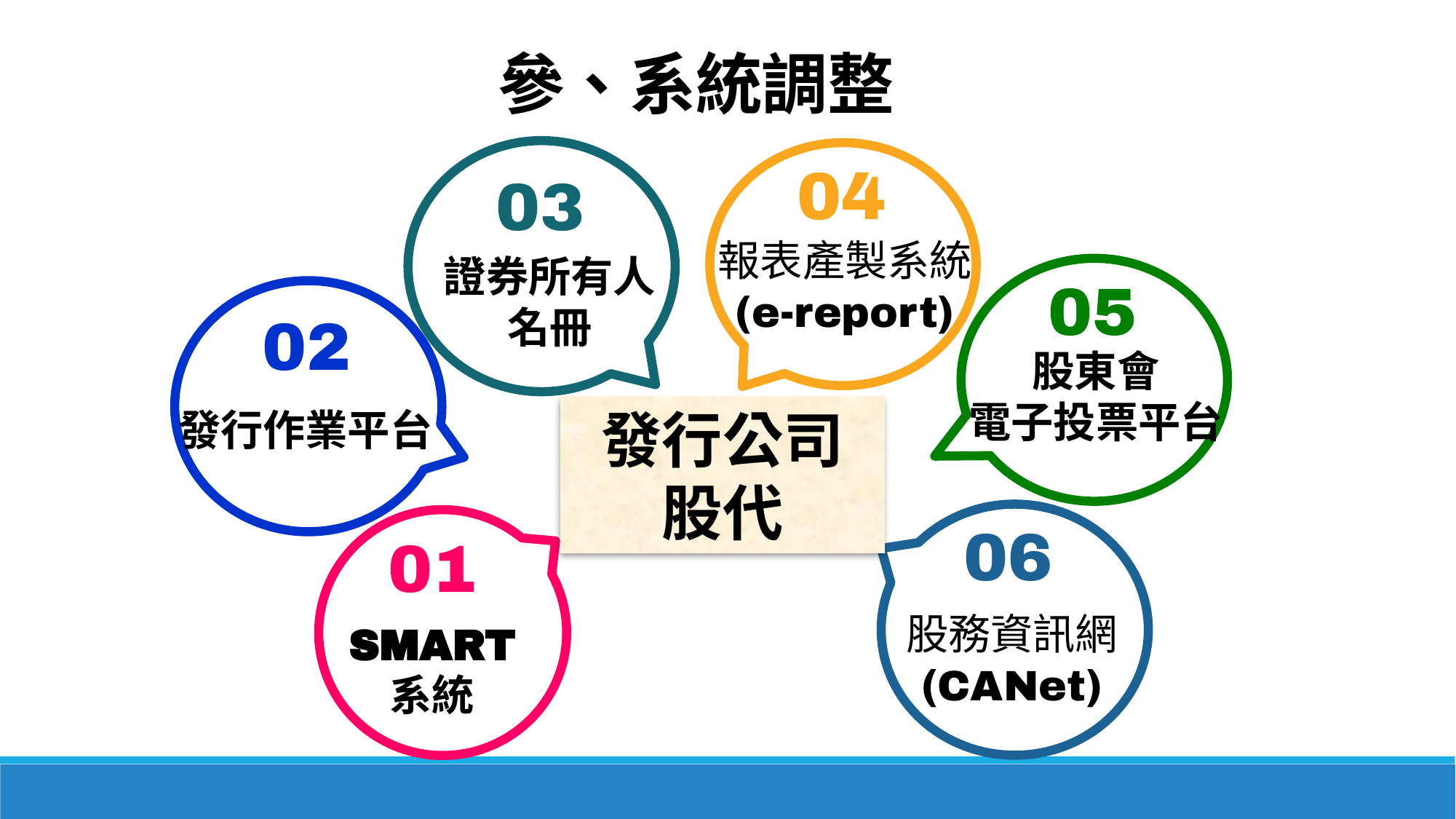

參、系統調整

04

03
報表產製系統
(e-report)
證券所有人
名冊

05

02
股東會
電子投票平台
發行公司
股代
發行作業平台

06

01
股務資訊網
(CANet)
SMART
系統